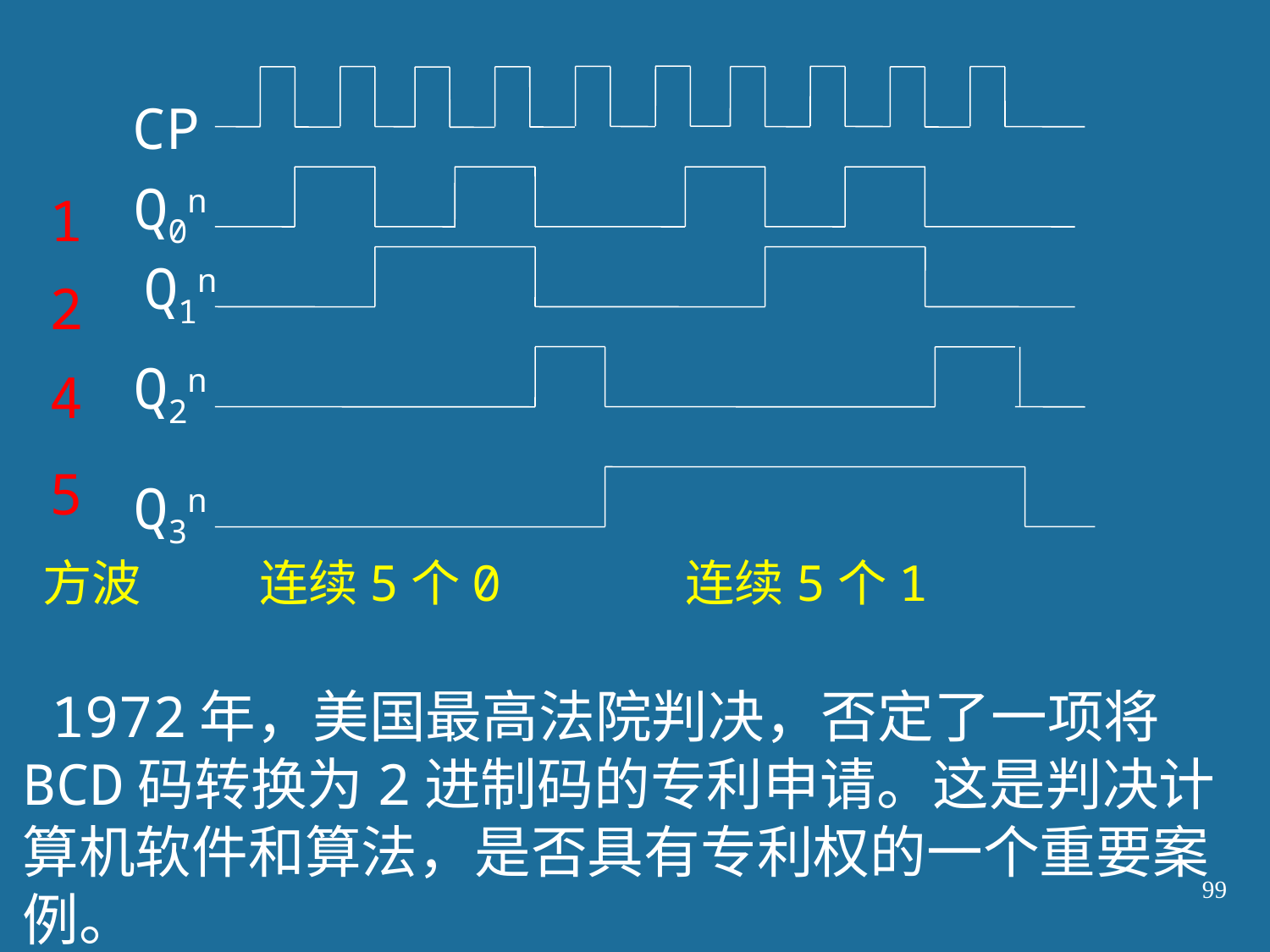

CP

Q0n

Q1n

Q2n

Q3n

1

2

4

5
方波
连续5个0
连续5个1
  1972年，美国最高法院判决，否定了一项将BCD码转换为2进制码的专利申请。这是判决计算机软件和算法，是否具有专利权的一个重要案例。
99